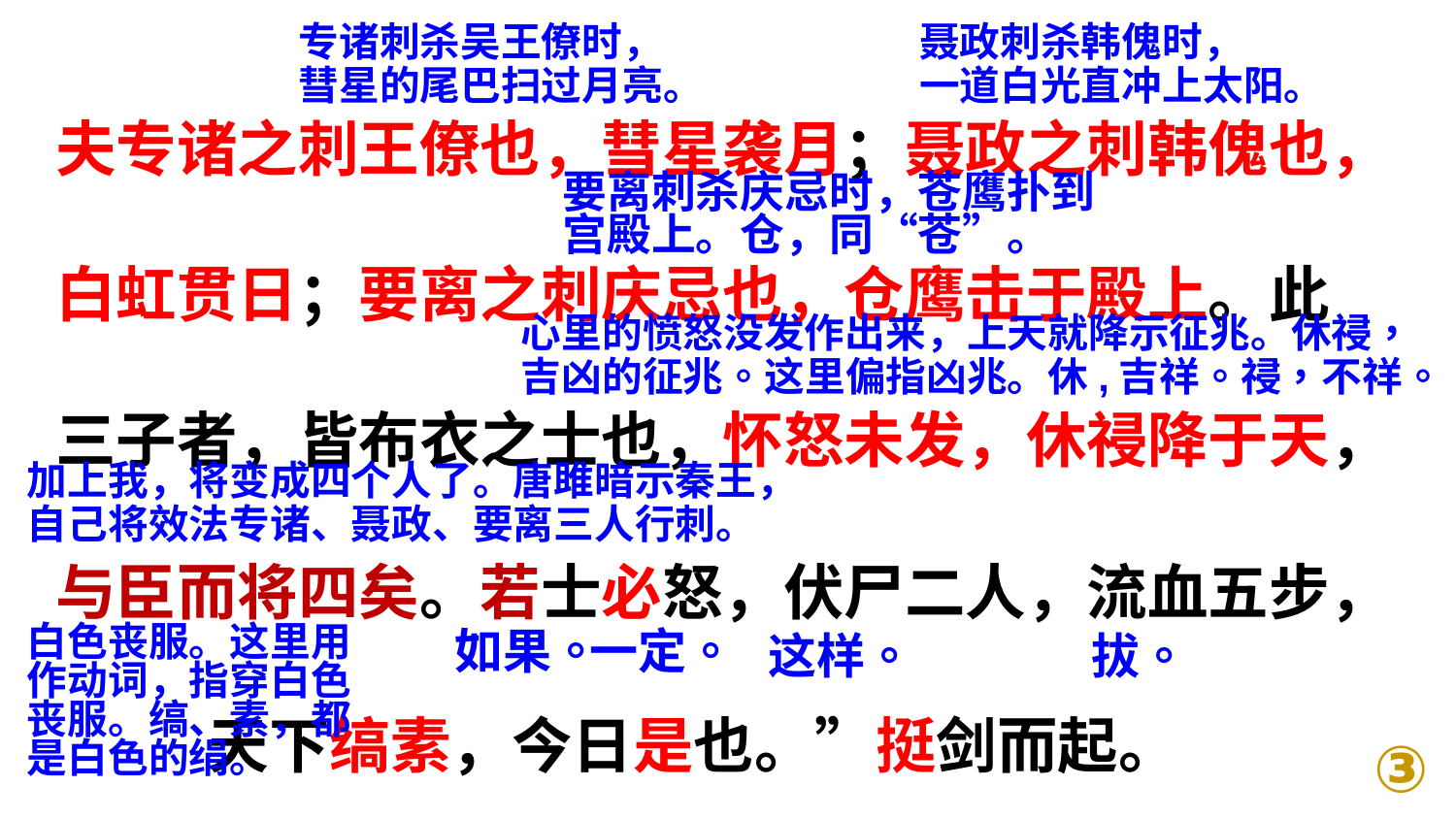

专诸刺杀吴王僚时，
彗星的尾巴扫过月亮。
聂政刺杀韩傀时，
一道白光直冲上太阳。
夫专诸之刺王僚也，彗星袭月；聂政之刺韩傀也，白虹贯日；要离之刺庆忌也，仓鹰击于殿上。此
三子者，皆布衣之士也，怀怒未发，休祲降于天，
与臣而将四矣。若士必怒，伏尸二人，流血五步，
          天下缟素，今日是也。”挺剑而起。
要离刺杀庆忌时，苍鹰扑到宫殿上。仓，同“苍”。
心里的愤怒没发作出来，上天就降示征兆。休祲，吉凶的征兆。这里偏指凶兆。休,吉祥。祲，不祥。
加上我，将变成四个人了。唐雎暗示秦王，自己将效法专诸、聂政、要离三人行刺。
如果。
一定。
拔。
白色丧服。这里用作动词，指穿白色丧服。缟、素，都是白色的绢。
这样。
③